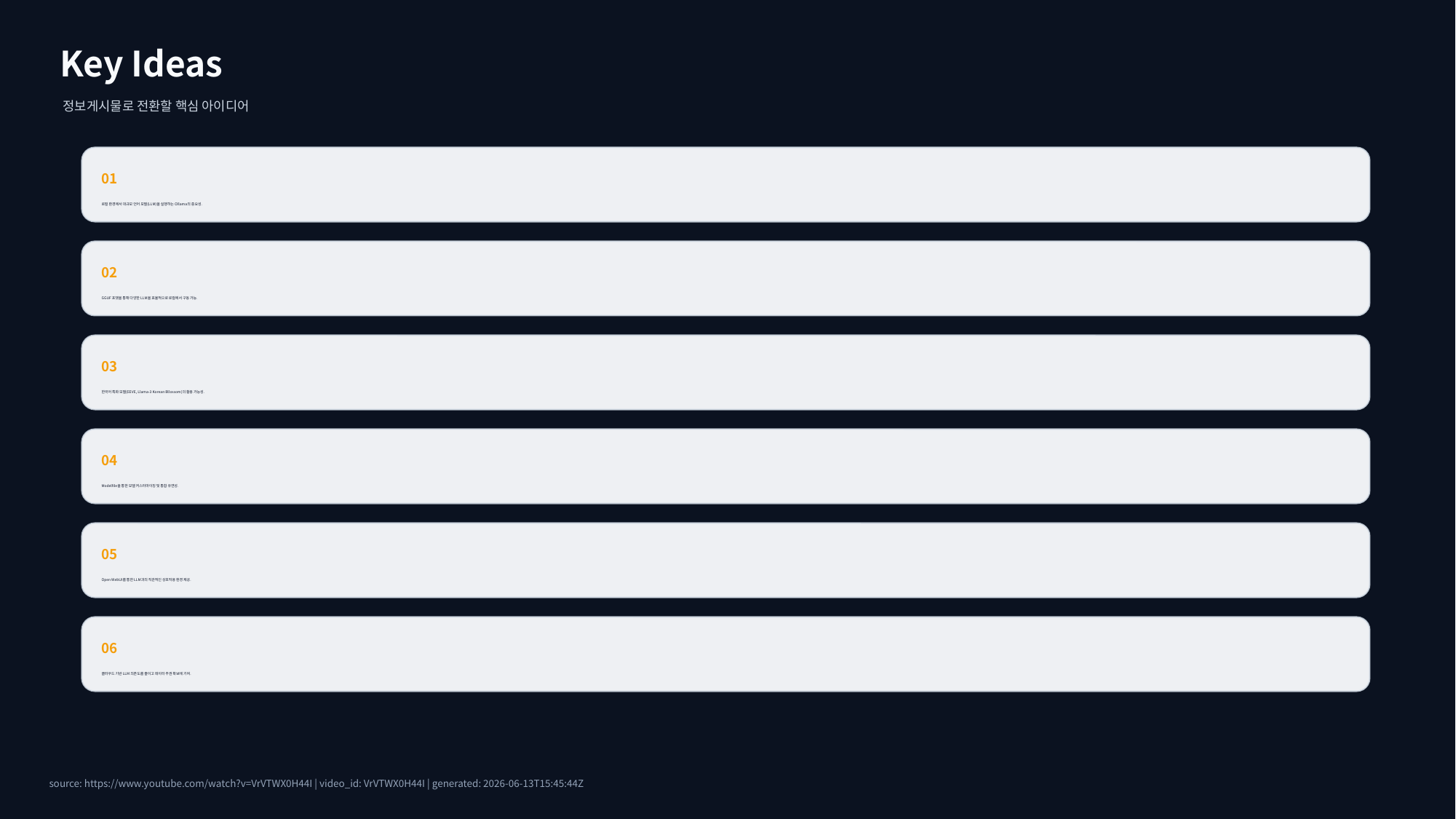

Key Ideas
정보게시물로 전환할 핵심 아이디어

01
로컬 환경에서 대규모 언어 모델(LLM)을 실행하는 Ollama의 중요성.

02
GGUF 포맷을 통해 다양한 LLM을 효율적으로 로컬에서 구동 가능.

03
한국어 특화 모델(EEVE, Llama-3 Korean Bllossom)의 활용 가능성.

04
Modelfile을 통한 모델 커스터마이징 및 통합 유연성.

05
Open WebUI를 통한 LLM과의 직관적인 상호작용 환경 제공.

06
클라우드 기반 LLM 의존도를 줄이고 데이터 주권 확보에 기여.
source: https://www.youtube.com/watch?v=VrVTWX0H44I | video_id: VrVTWX0H44I | generated: 2026-06-13T15:45:44Z